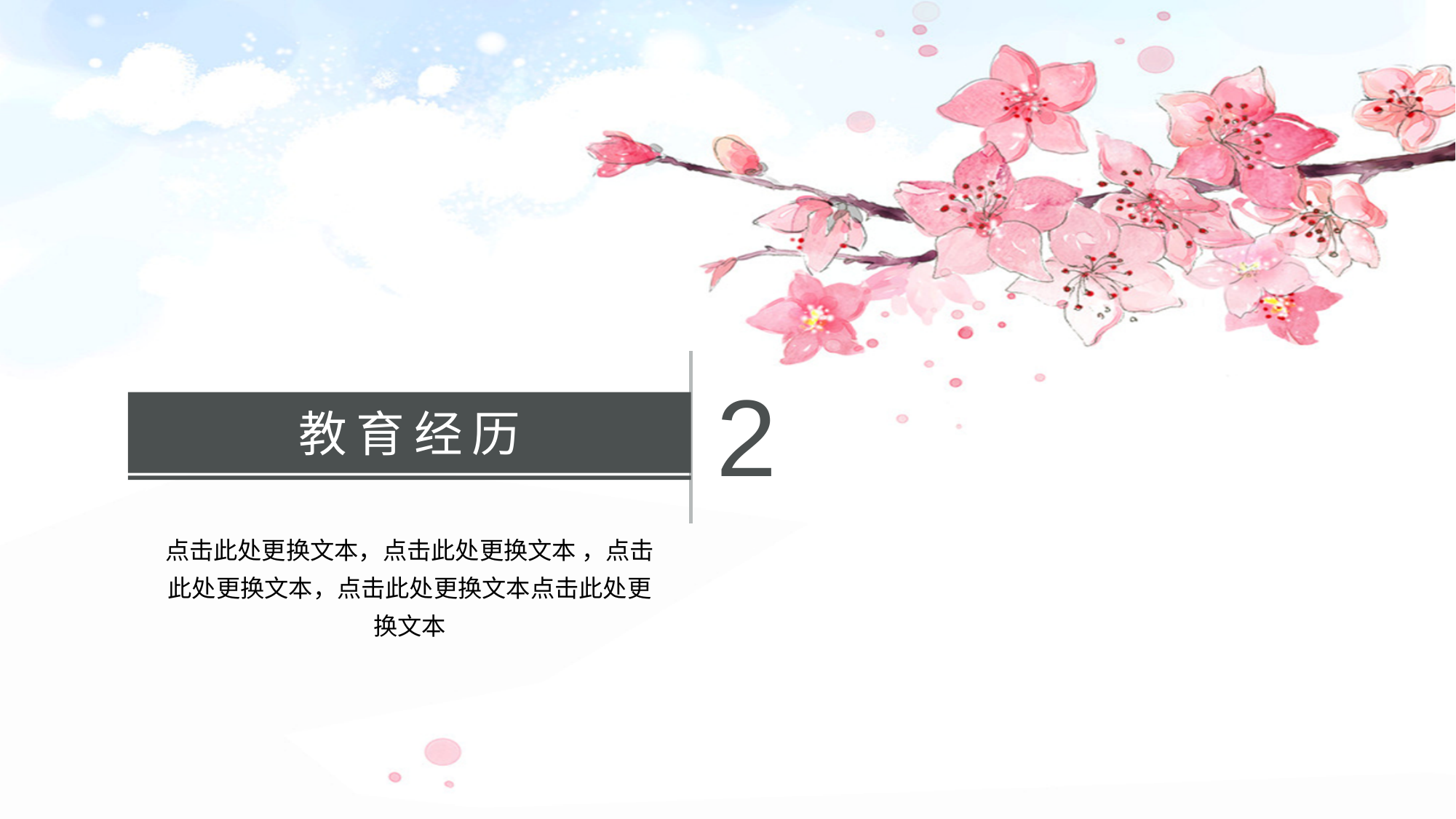

教育经历
2

点击此处更换文本，点击此处更换文本 ，点击此处更换文本，点击此处更换文本点击此处更换文本